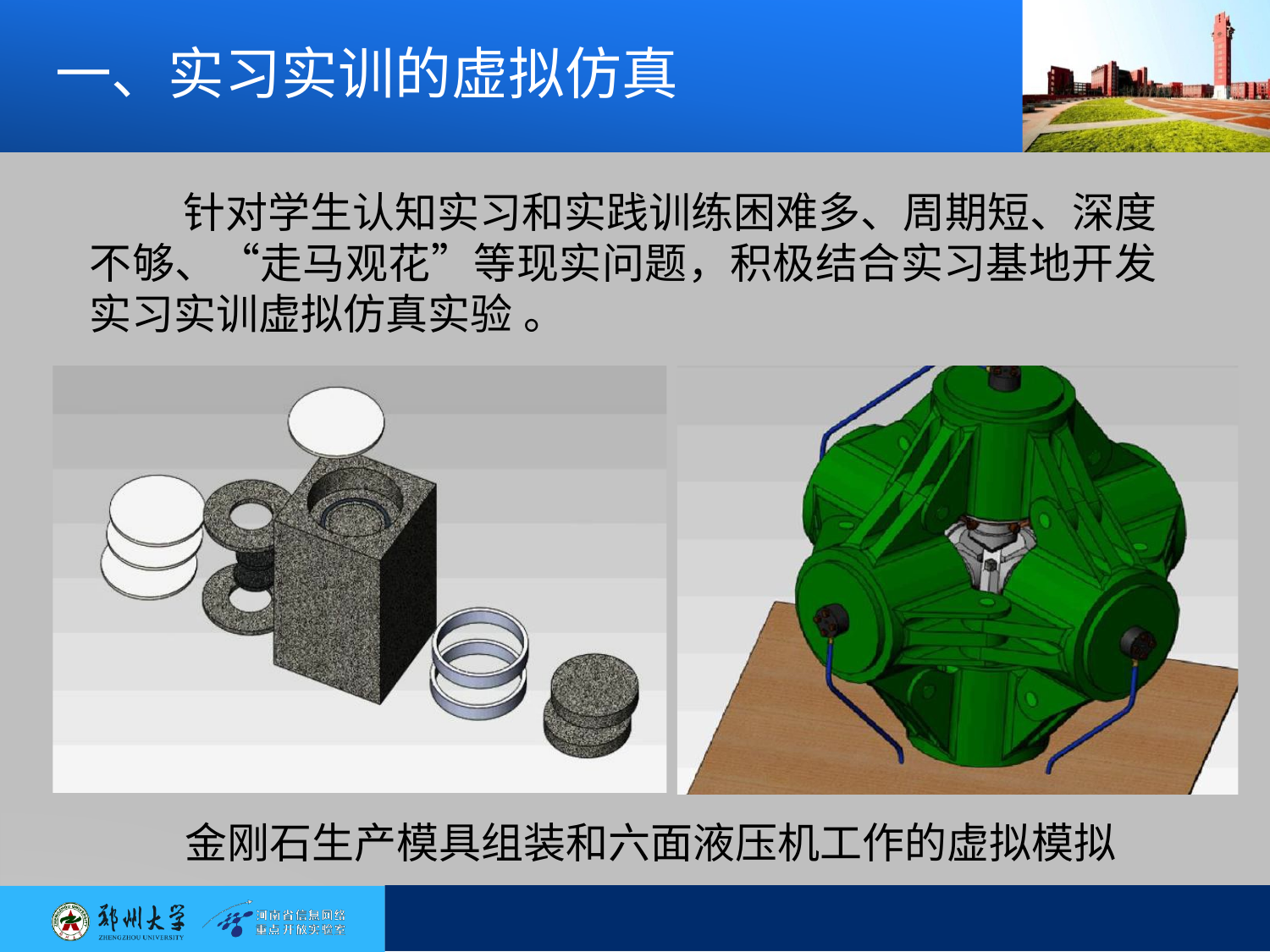

# 一、实习实训的虚拟仿真
针对学生认知实习和实践训练困难多、周期短、深度 不够、“走马观花”等现实问题，积极结合实习基地开发 实习实训虚拟仿真实验 。

金刚石生产模具组装和六面液压机工作的虚拟模拟